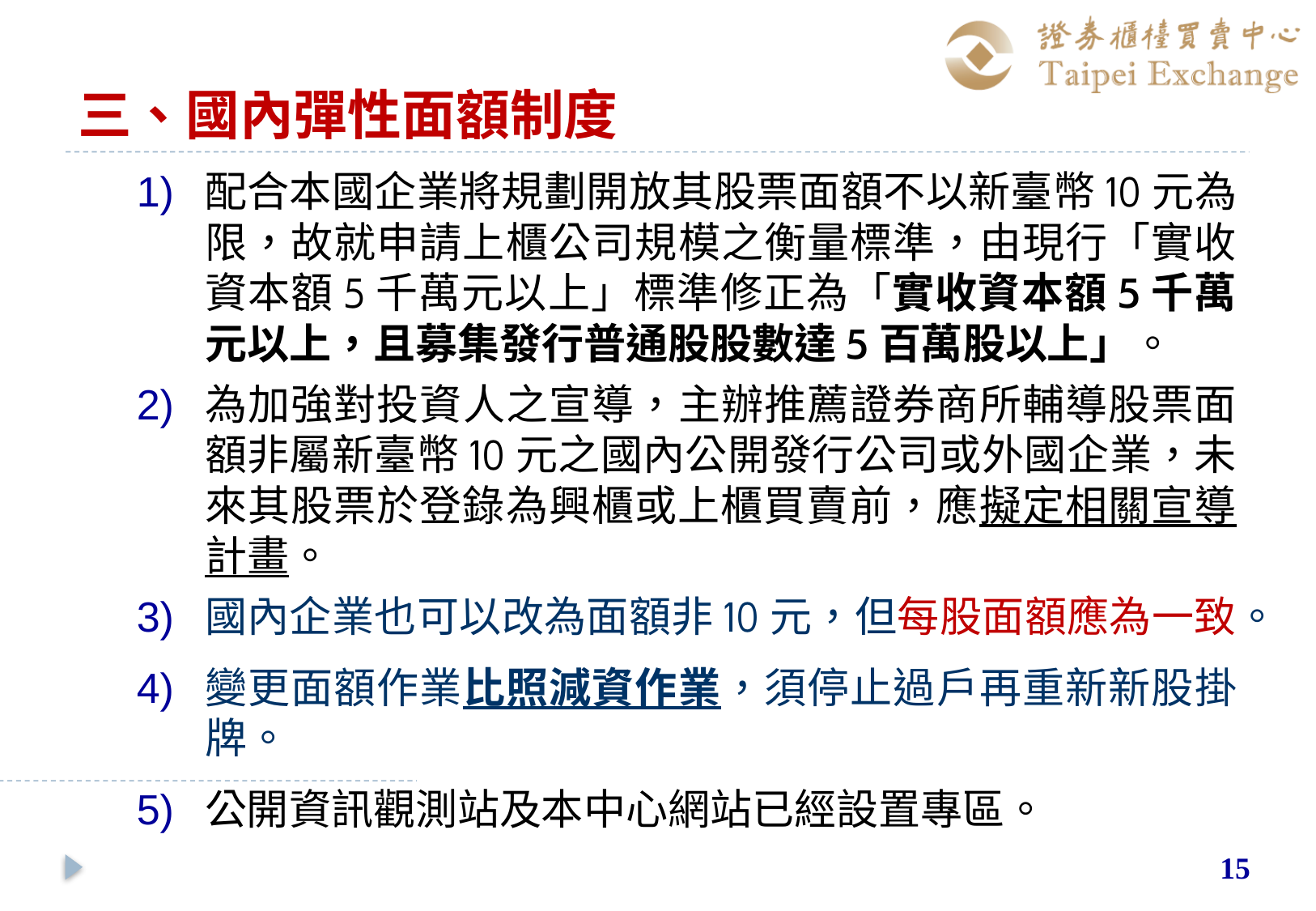

# 三、國內彈性面額制度
配合本國企業將規劃開放其股票面額不以新臺幣10元為限，故就申請上櫃公司規模之衡量標準，由現行「實收資本額5千萬元以上」標準修正為「實收資本額5千萬元以上，且募集發行普通股股數達5百萬股以上」。
為加強對投資人之宣導，主辦推薦證券商所輔導股票面額非屬新臺幣10元之國內公開發行公司或外國企業，未來其股票於登錄為興櫃或上櫃買賣前，應擬定相關宣導計畫。
國內企業也可以改為面額非10元，但每股面額應為一致。
變更面額作業比照減資作業，須停止過戶再重新新股掛牌。
公開資訊觀測站及本中心網站已經設置專區。
15